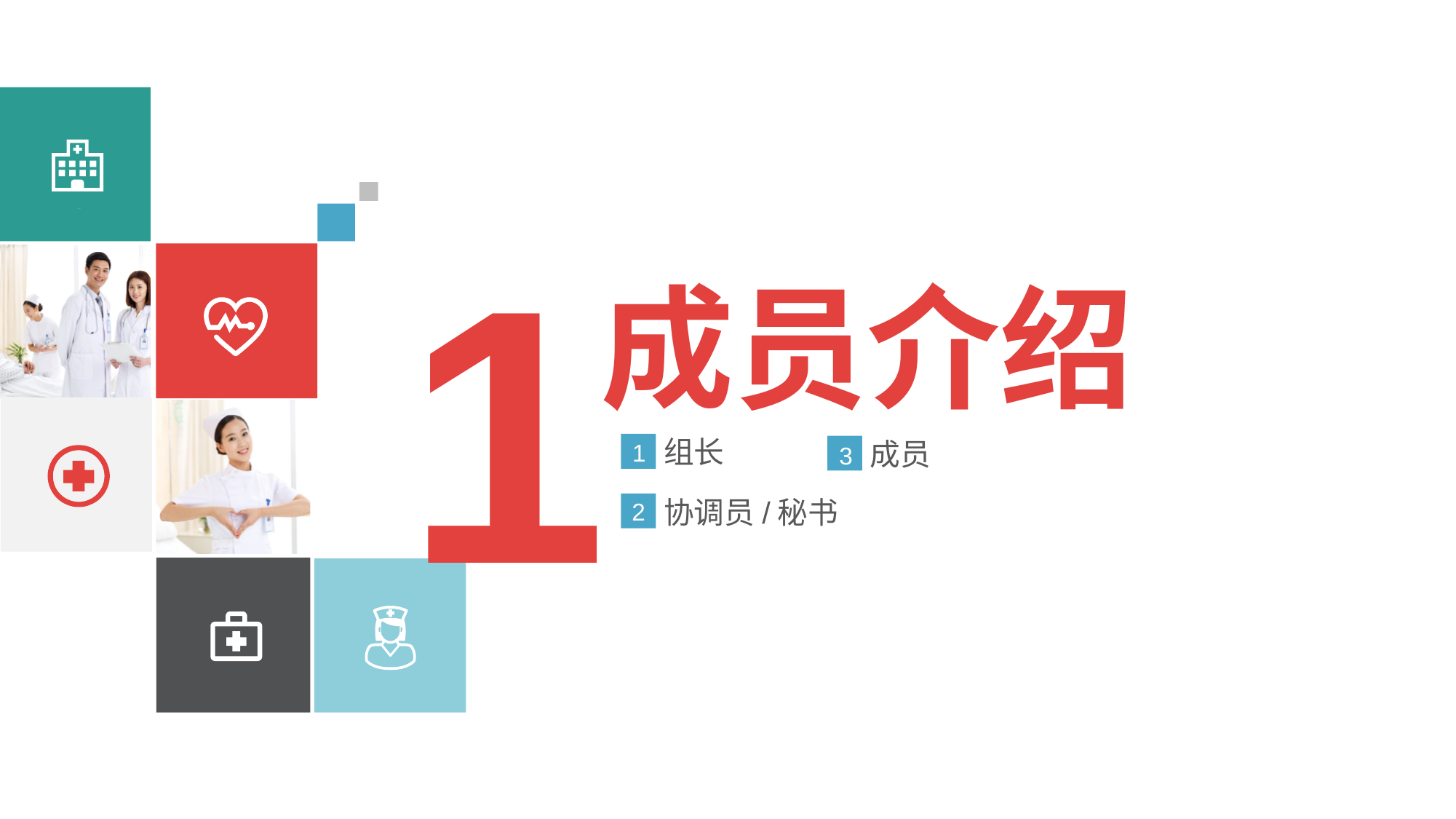

1

成员介绍

组长
1

成员
3

协调员/秘书
2